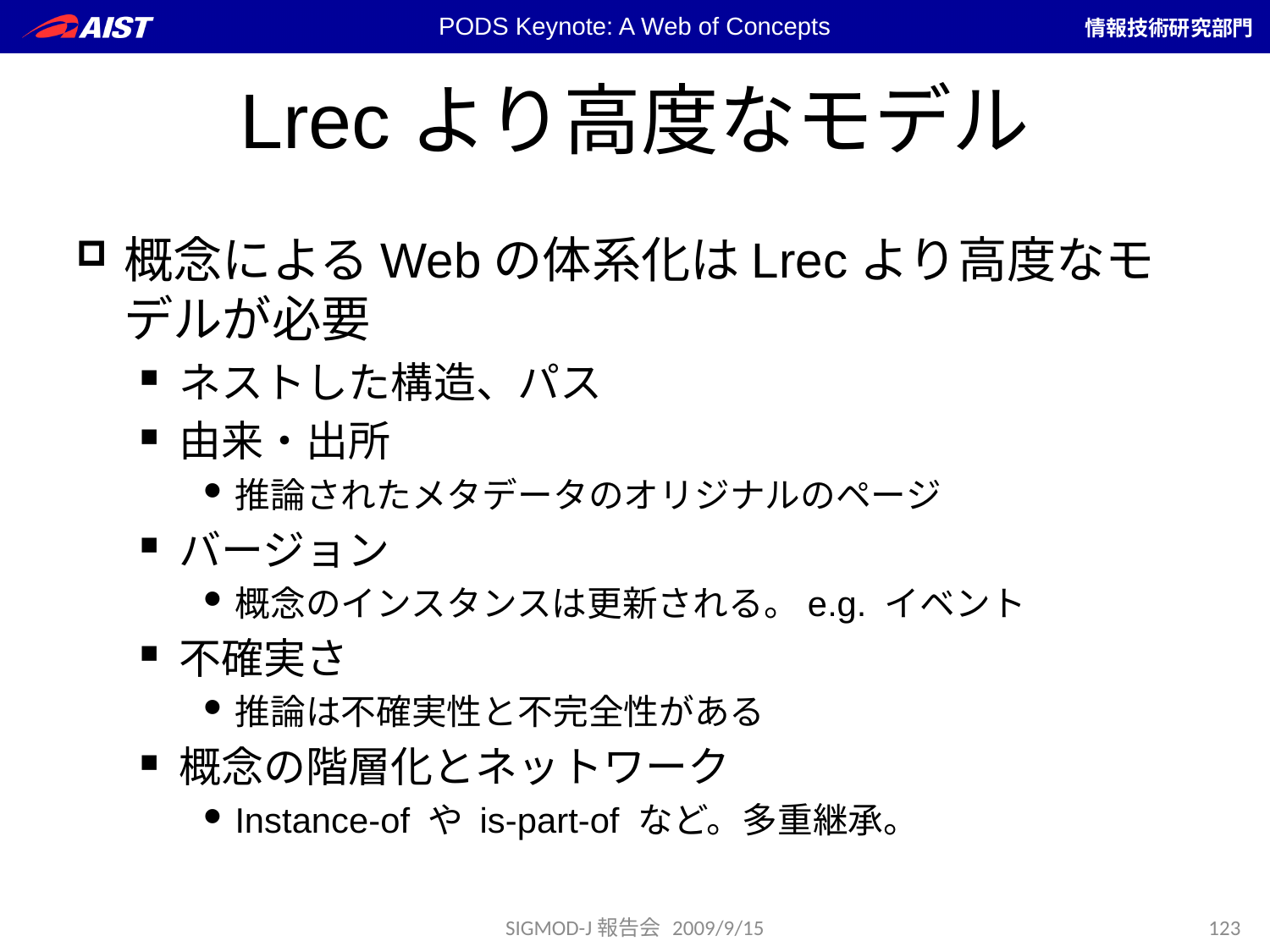

PODS Keynote: A Web of Concepts
# Lrecより高度なモデル
概念によるWebの体系化はLrecより高度なモデルが必要
ネストした構造、パス
由来・出所
推論されたメタデータのオリジナルのページ
バージョン
概念のインスタンスは更新される。e.g. イベント
不確実さ
推論は不確実性と不完全性がある
概念の階層化とネットワーク
Instance-of や is-part-of など。多重継承。

SIGMOD-J報告会 2009/9/15
123